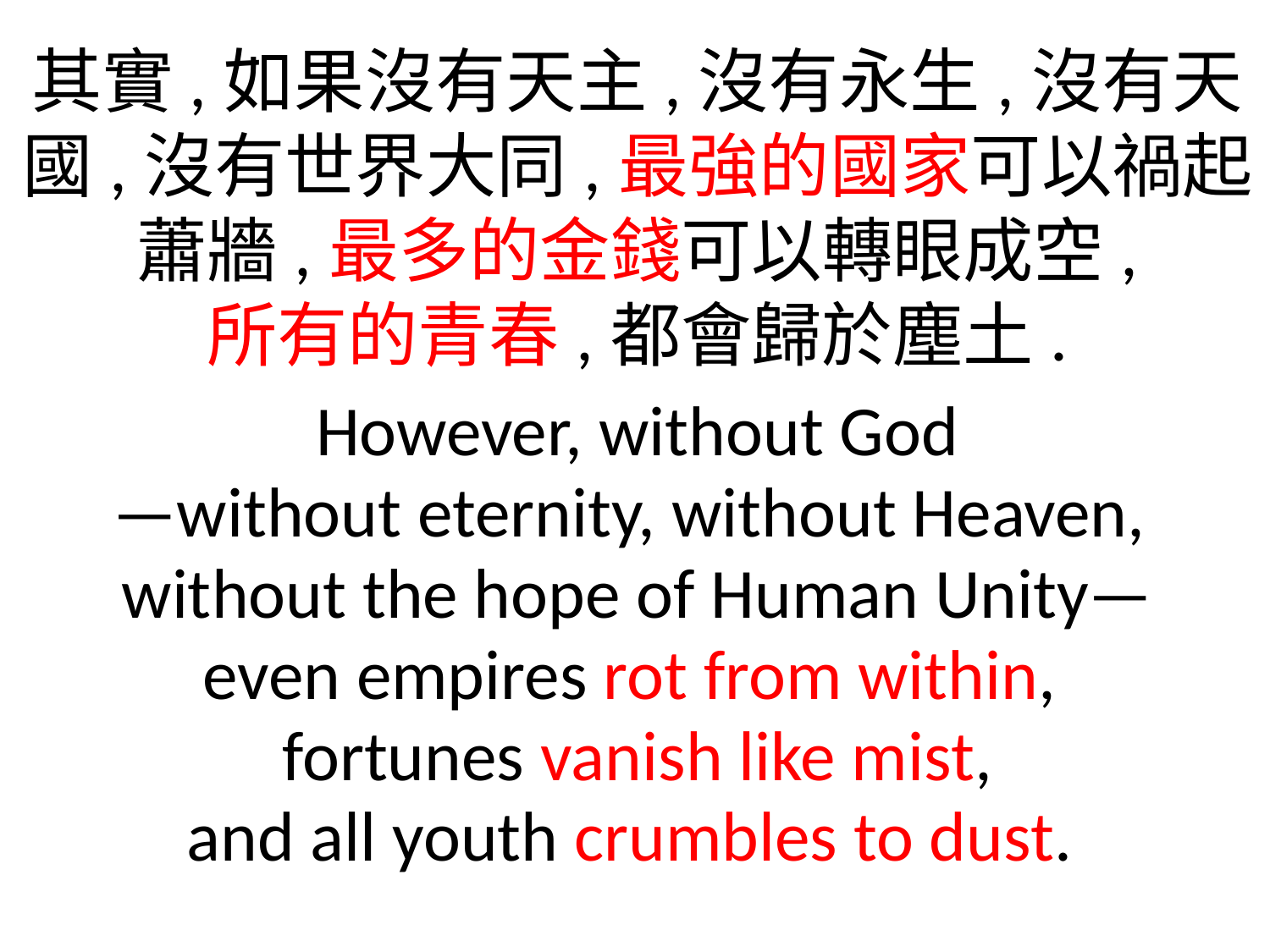

其實,如果沒有天主,沒有永生,沒有天國,沒有世界大同,最強的國家可以禍起蕭牆,最多的金錢可以轉眼成空,
所有的青春,都會歸於塵土.
However, without God
—without eternity, without Heaven,
without the hope of Human Unity—
even empires rot from within,
fortunes vanish like mist,
and all youth crumbles to dust.